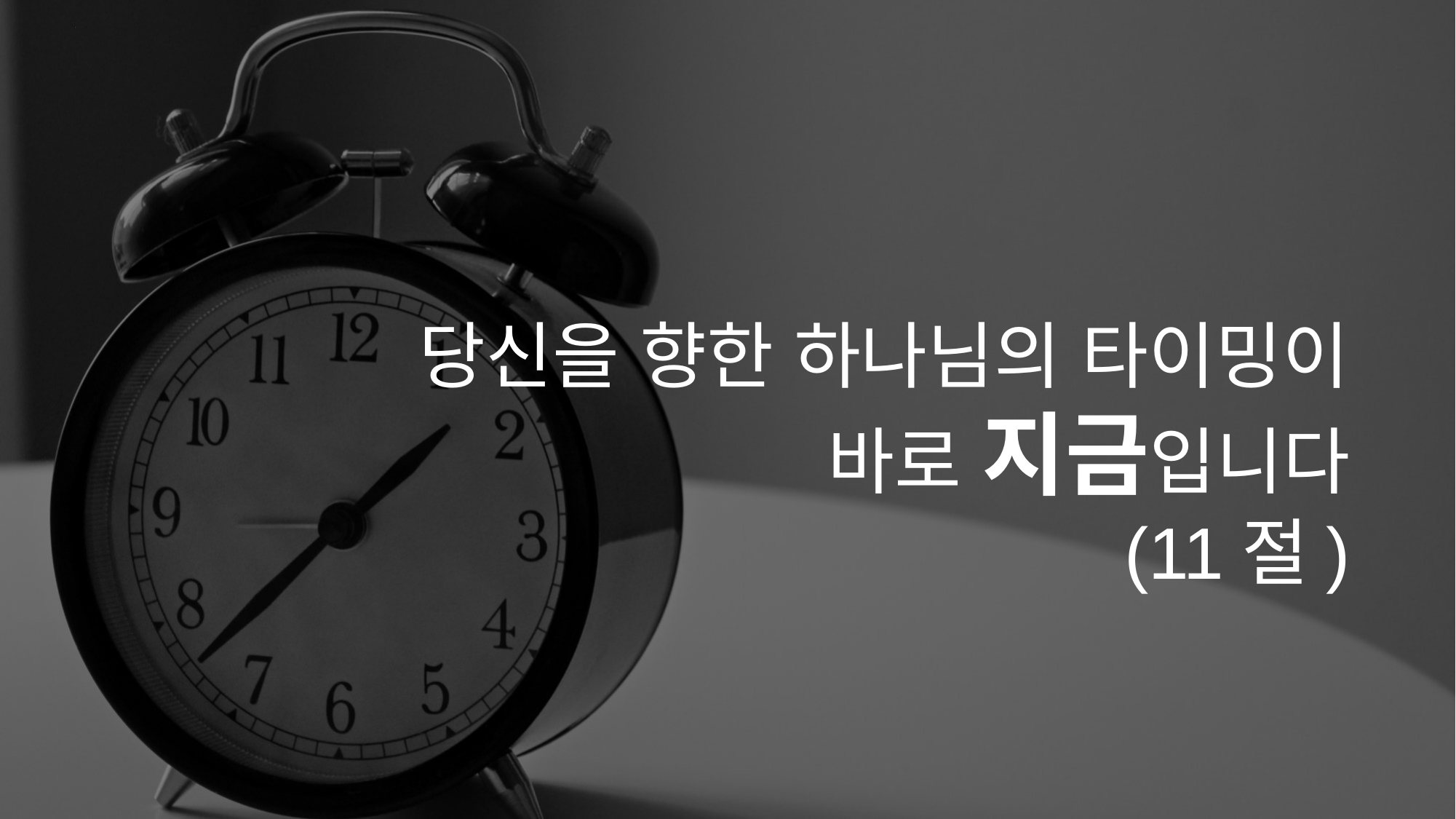

당신을 향한 하나님의 타이밍이
바로 지금입니다
(11절)